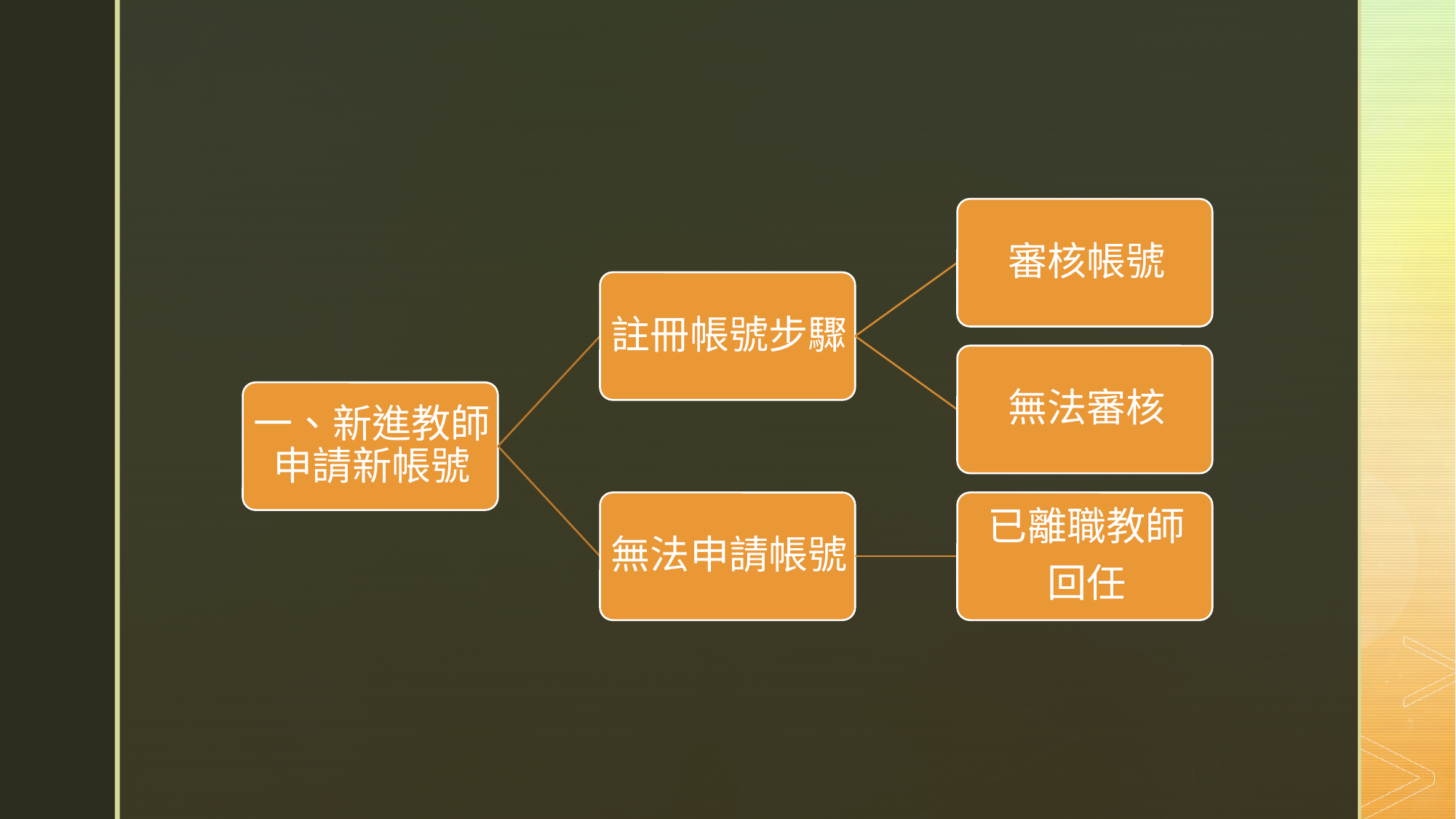

一、新進教師申請新帳號

註冊帳號步驟

審核帳號

無法審核

無法申請帳號

已離職教師
回任